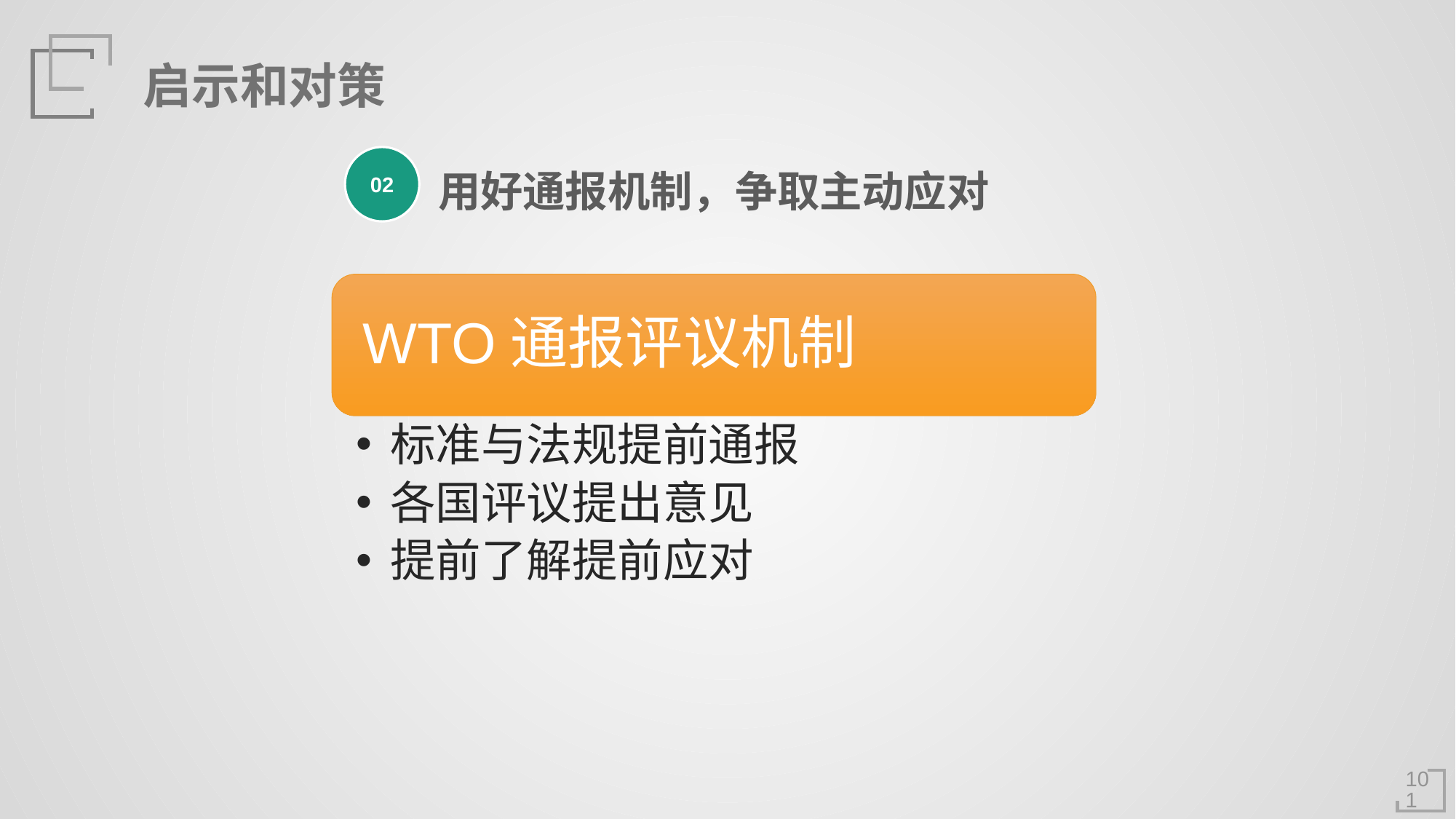

启示和对策
02
用好通报机制，争取主动应对
WTO通报评议机制
标准与法规提前通报
各国评议提出意见
提前了解提前应对